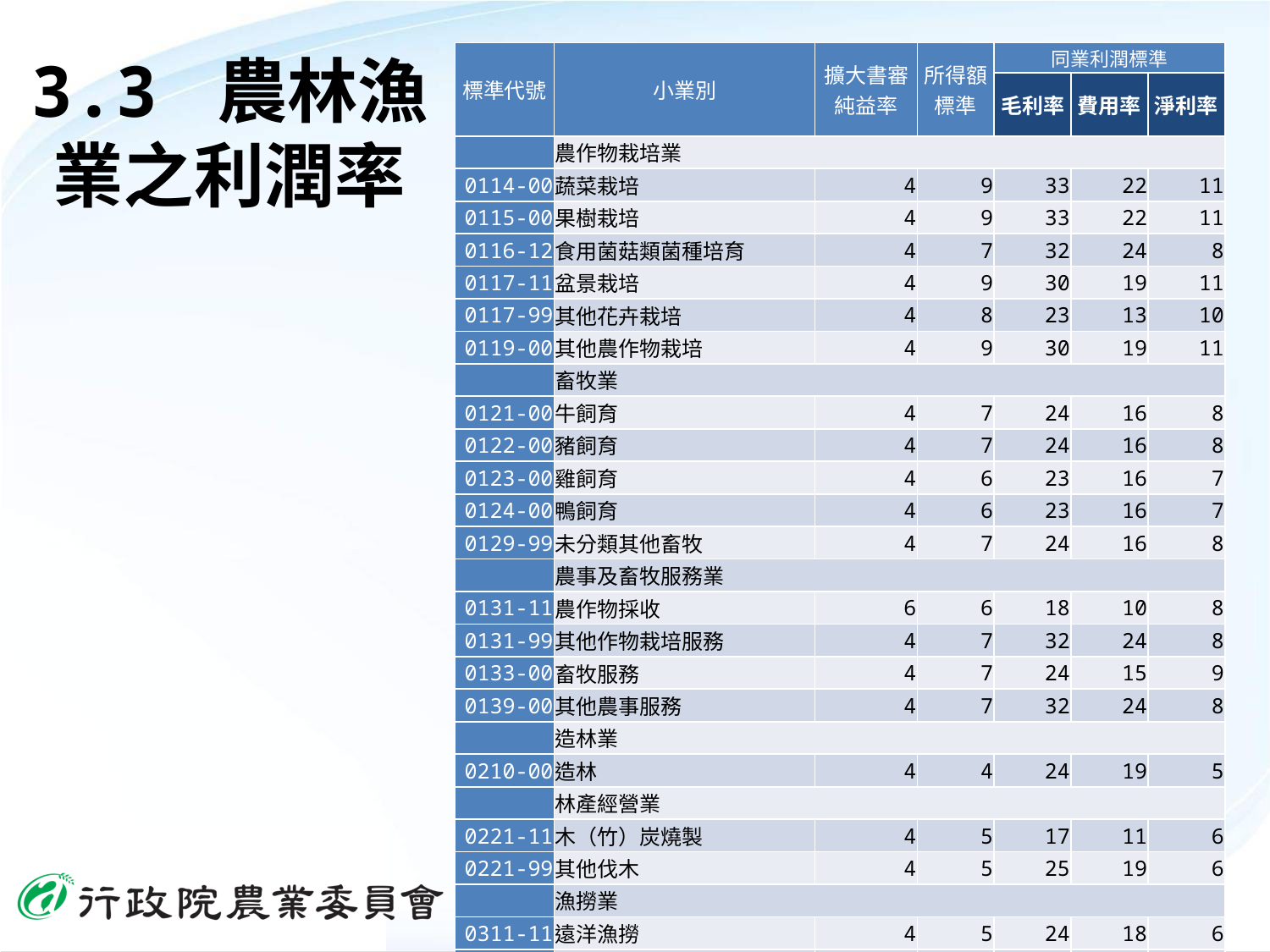

3.3 農林漁業之利潤率
| 標準代號 | 小業別 | 擴大書審 純益率 | 所得額 標準 | 同業利潤標準 |  |  |
| --- | --- | --- | --- | --- | --- | --- |
|  |  |  |  | 毛利率 | 費用率 | 淨利率 |
|  | 農作物栽培業 |  |  |  |  |  |
| 0114-00 | 蔬菜栽培 | 4 | 9 | 33 | 22 | 11 |
| 0115-00 | 果樹栽培 | 4 | 9 | 33 | 22 | 11 |
| 0116-12 | 食用菌菇類菌種培育 | 4 | 7 | 32 | 24 | 8 |
| 0117-11 | 盆景栽培 | 4 | 9 | 30 | 19 | 11 |
| 0117-99 | 其他花卉栽培 | 4 | 8 | 23 | 13 | 10 |
| 0119-00 | 其他農作物栽培 | 4 | 9 | 30 | 19 | 11 |
|  | 畜牧業 |  |  |  |  |  |
| 0121-00 | 牛飼育 | 4 | 7 | 24 | 16 | 8 |
| 0122-00 | 豬飼育 | 4 | 7 | 24 | 16 | 8 |
| 0123-00 | 雞飼育 | 4 | 6 | 23 | 16 | 7 |
| 0124-00 | 鴨飼育 | 4 | 6 | 23 | 16 | 7 |
| 0129-99 | 未分類其他畜牧 | 4 | 7 | 24 | 16 | 8 |
|  | 農事及畜牧服務業 |  |  |  |  |  |
| 0131-11 | 農作物採收 | 6 | 6 | 18 | 10 | 8 |
| 0131-99 | 其他作物栽培服務 | 4 | 7 | 32 | 24 | 8 |
| 0133-00 | 畜牧服務 | 4 | 7 | 24 | 15 | 9 |
| 0139-00 | 其他農事服務 | 4 | 7 | 32 | 24 | 8 |
|  | 造林業 |  |  |  |  |  |
| 0210-00 | 造林 | 4 | 4 | 24 | 19 | 5 |
|  | 林產經營業 |  |  |  |  |  |
| 0221-11 | 木（竹）炭燒製 | 4 | 5 | 17 | 11 | 6 |
| 0221-99 | 其他伐木 | 4 | 5 | 25 | 19 | 6 |
|  | 漁撈業 |  |  |  |  |  |
| 0311-11 | 遠洋漁撈 | 4 | 5 | 24 | 18 | 6 |
| 0311-12 | 近海漁撈 | 4 | 5 | 25 | 19 | 6 |
|  | 水產養殖業 |  |  |  |  |  |
| 0322-11 | 淡水魚塭養殖 | 4 | 6 | 22 | 15 | 7 |
| 0322-12 | 鹹水魚塭養殖 | 4 | 5 | 21 | 15 | 6 |